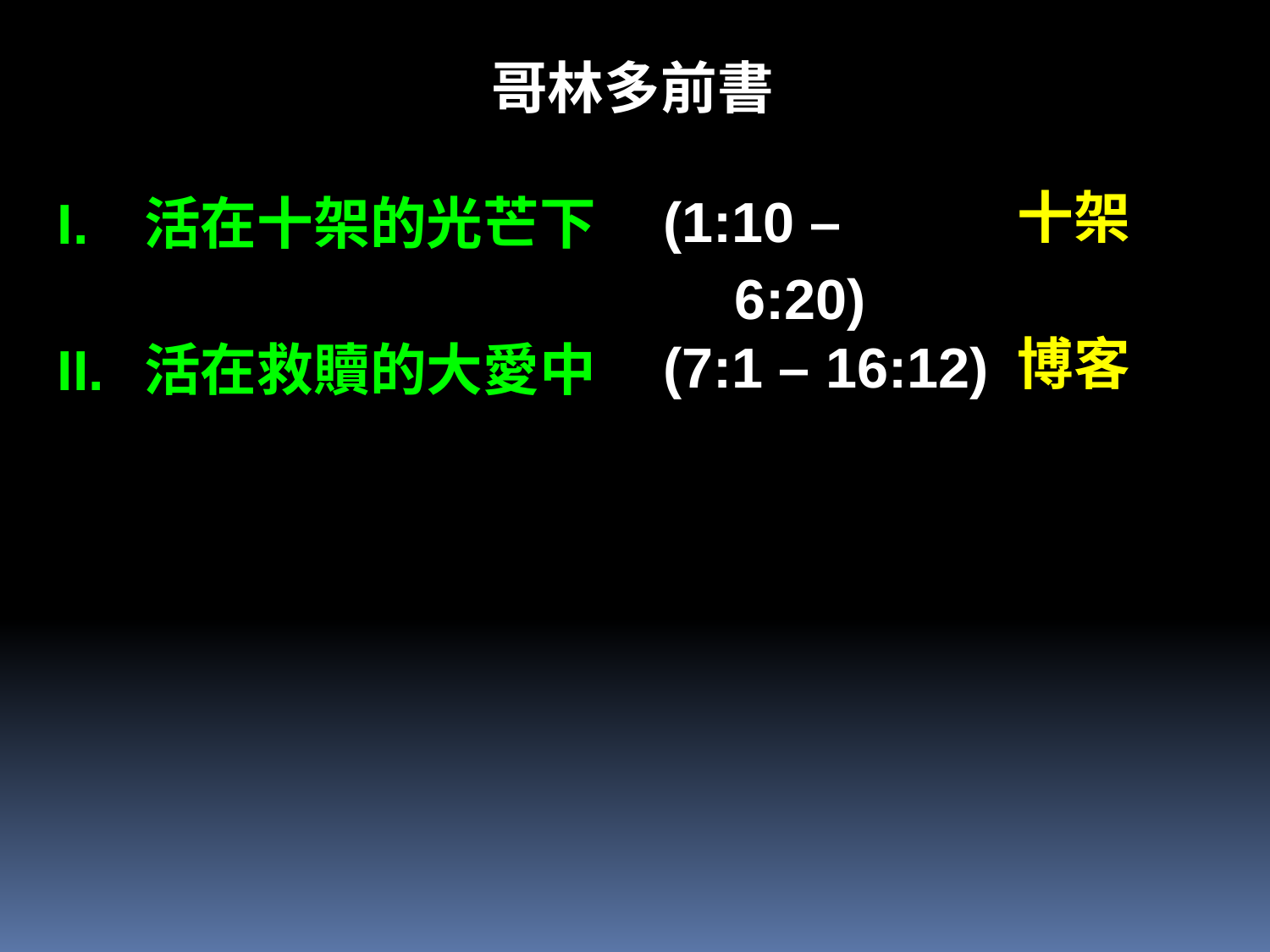

哥林多前書
十架
 (1:10 – 6:20)
I.	活在十架的光芒下
博客
 (7:1 – 16:12)
II.	活在救贖的大愛中